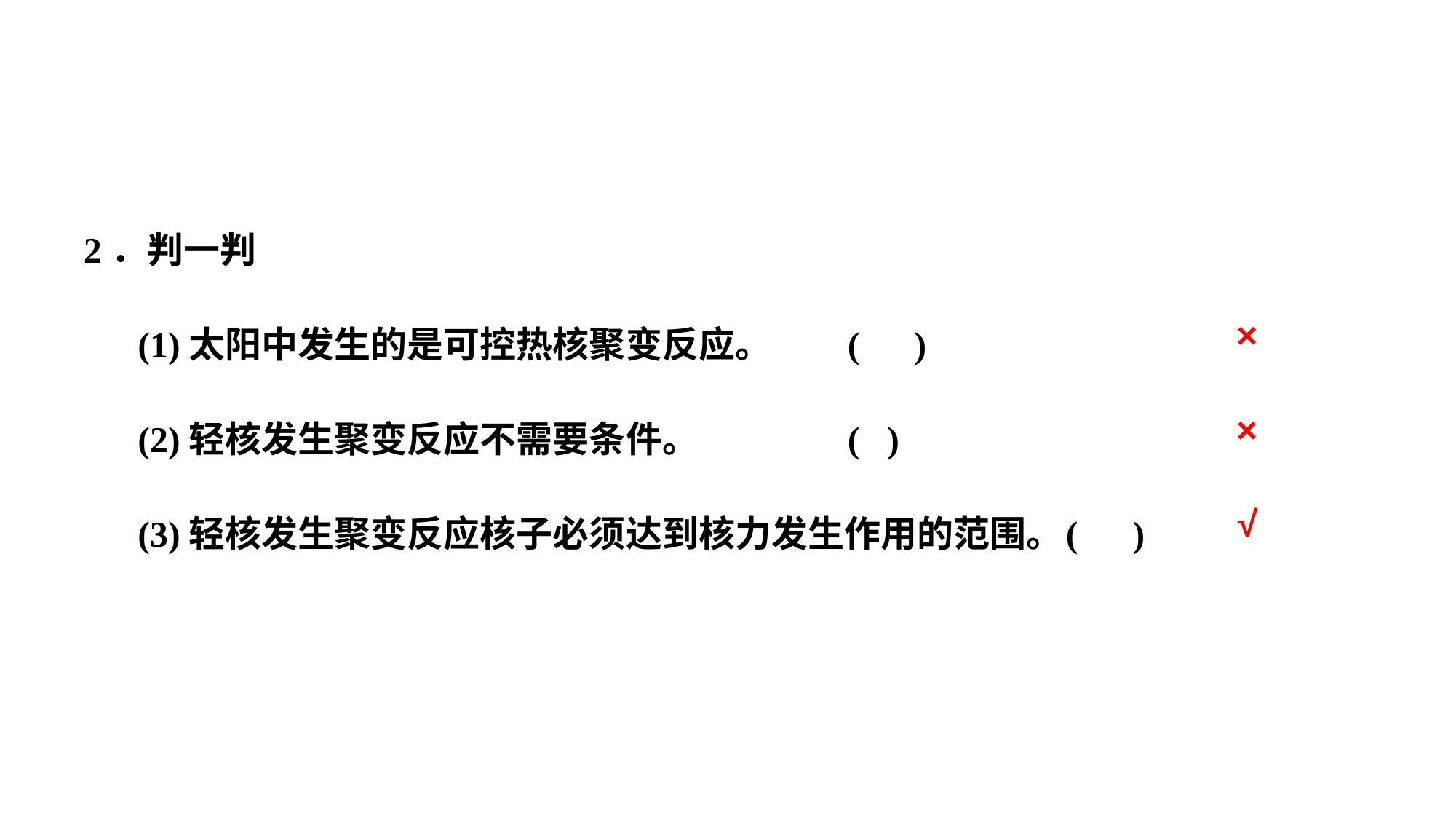

2．判一判
(1)太阳中发生的是可控热核聚变反应。	(      )
(2)轻核发生聚变反应不需要条件。		(   )
(3)轻核发生聚变反应核子必须达到核力发生作用的范围。	(      )
×
×
√